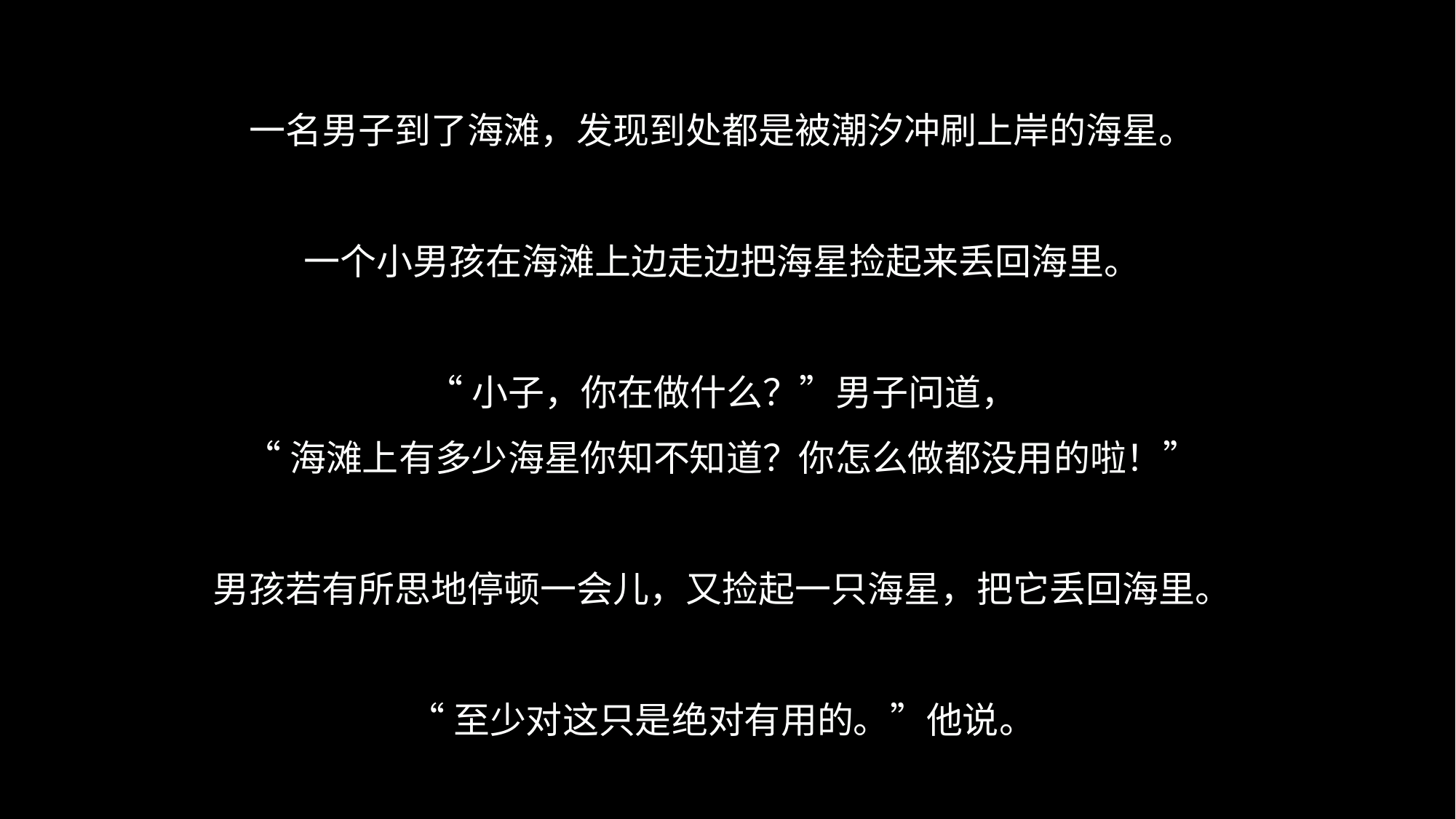

一名男子到了海滩，发现到处都是被潮汐冲刷上岸的海星。

一个小男孩在海滩上边走边把海星捡起来丢回海里。

“小子，你在做什么？”男子问道，
“海滩上有多少海星你知不知道？你怎么做都没用的啦！”

男孩若有所思地停顿一会儿，又捡起一只海星，把它丢回海里。

“至少对这只是绝对有用的。”他说。
#